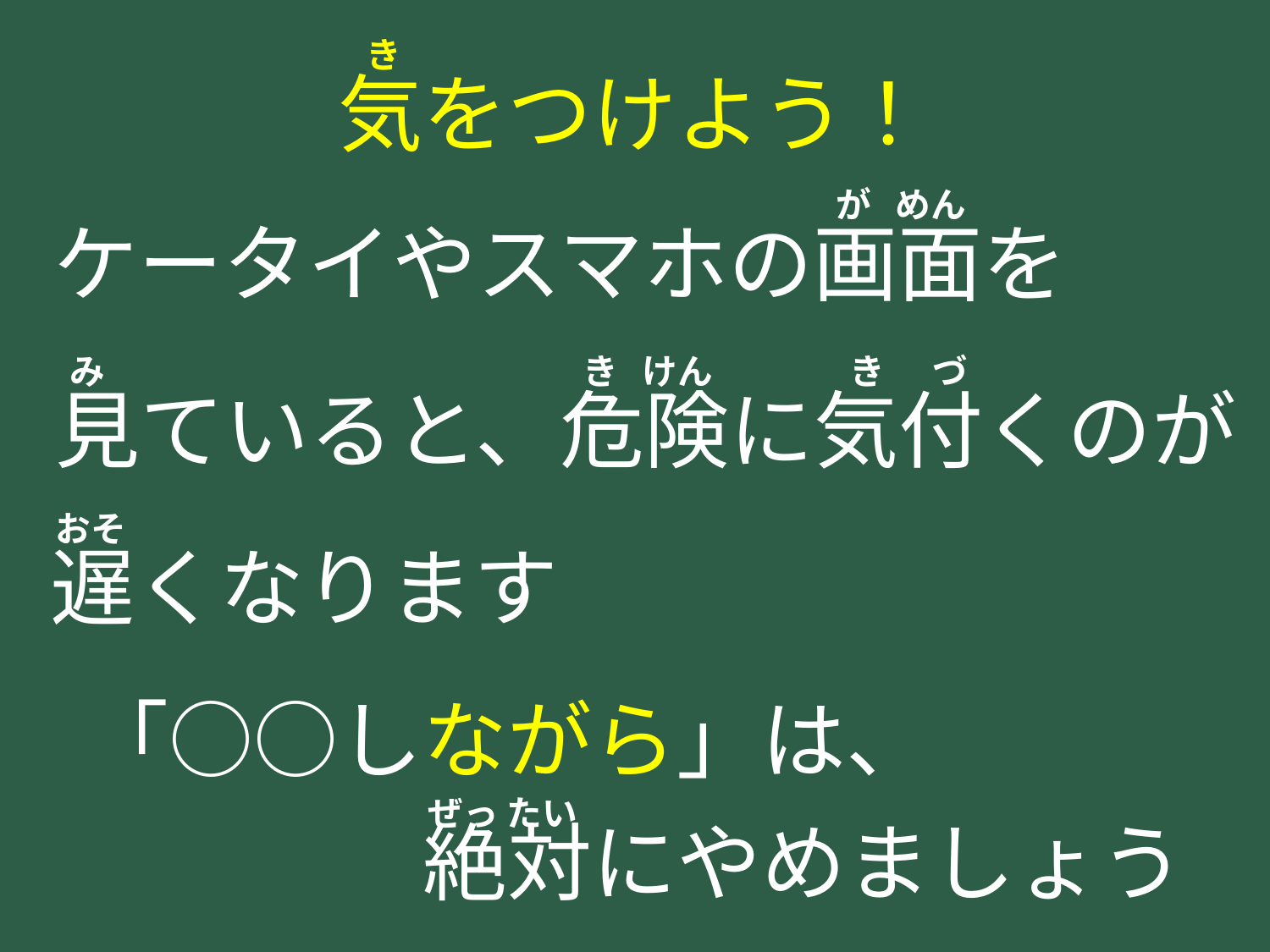

き
気をつけよう！
が   めん
ケータイやスマホの画面を
み
 き   けん                 き      づ
見ていると、危険に気付くのが
おそ
遅くなります
「○○しながら」は、
　　　　絶対にやめましょう
ぜっ たい